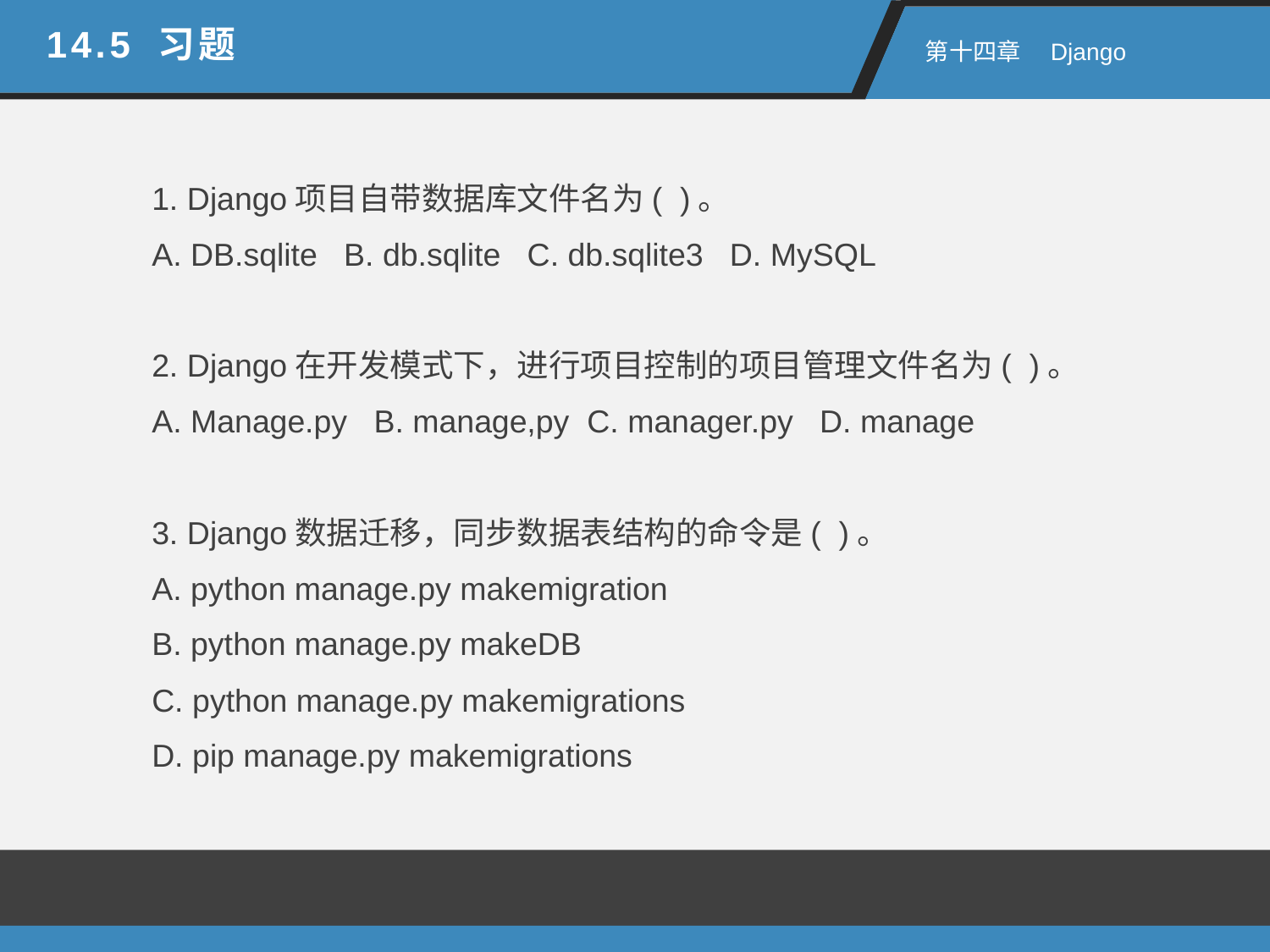

14.5 习题
  第十四章　Django
1. Django项目自带数据库文件名为(  )。
A. DB.sqlite   B. db.sqlite   C. db.sqlite3   D. MySQL

2. Django在开发模式下，进行项目控制的项目管理文件名为(  )。
A. Manage.py   B. manage,py  C. manager.py   D. manage

3. Django数据迁移，同步数据表结构的命令是(  )。
A. python manage.py makemigration
B. python manage.py makeDB
C. python manage.py makemigrations
D. pip manage.py makemigrations